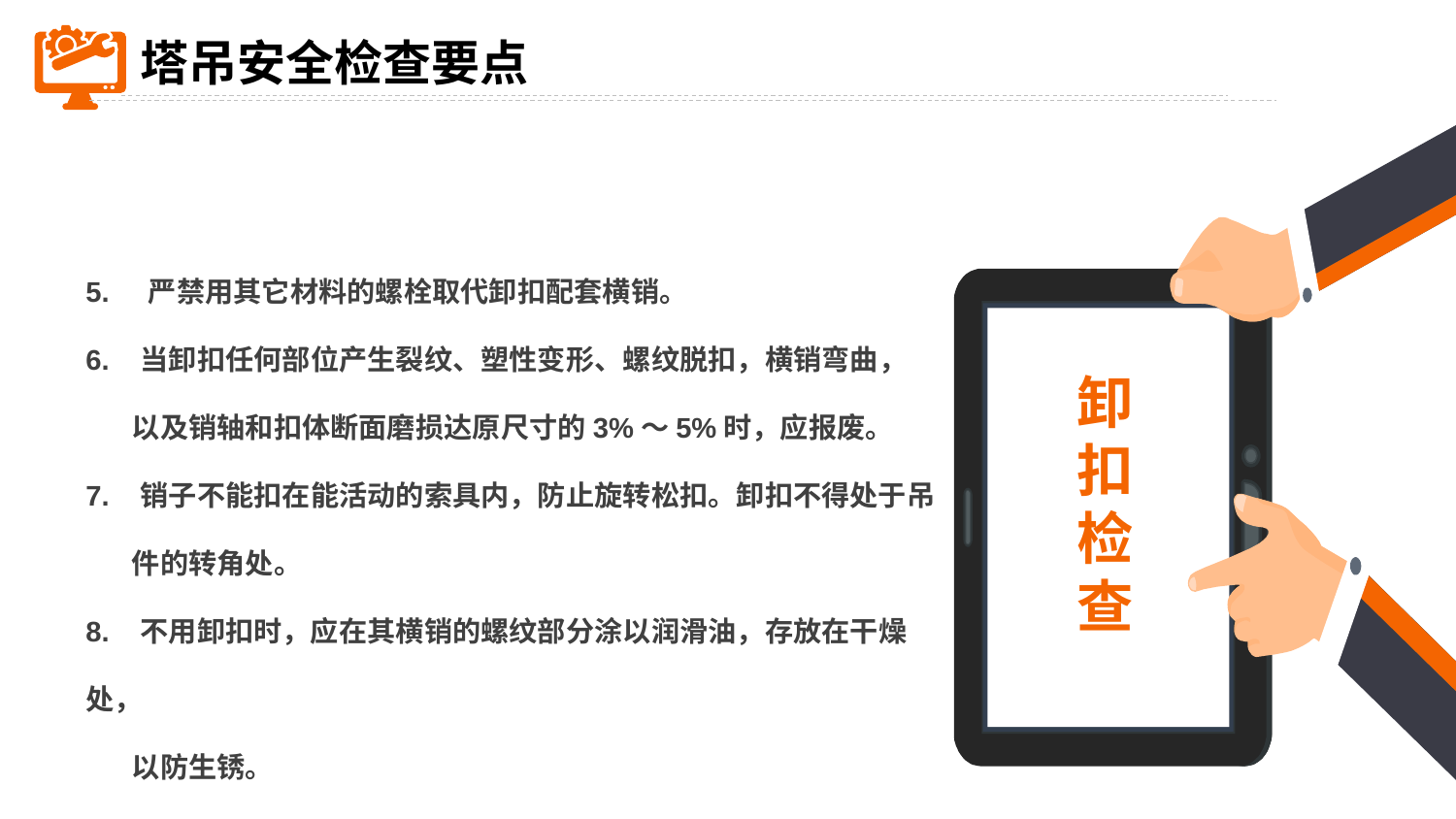

塔吊安全检查要点

卸扣检查
5.    严禁用其它材料的螺栓取代卸扣配套横销。
6.   当卸扣任何部位产生裂纹、塑性变形、螺纹脱扣，横销弯曲，
      以及销轴和扣体断面磨损达原尺寸的3%～5%时，应报废。
7.   销子不能扣在能活动的索具内，防止旋转松扣。卸扣不得处于吊
      件的转角处。
8.   不用卸扣时，应在其横销的螺纹部分涂以润滑油，存放在干燥处，
      以防生锈。